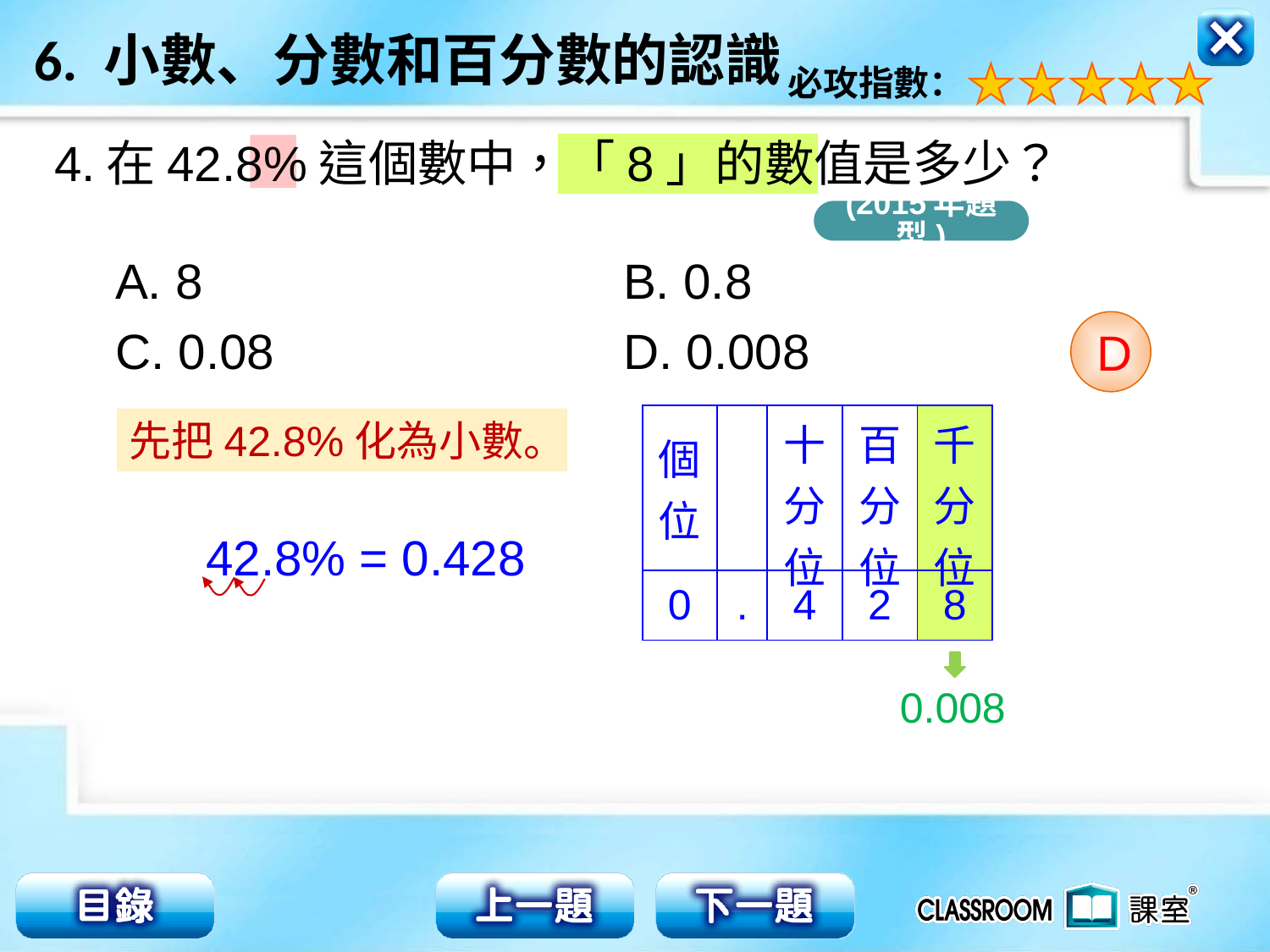

4.
在42.8%這個數中，「8」的數值是多少？

(2015年題型)
A. 8 				B. 0.8
C. 0.08 			D. 0.008

D
| 個位 |  | 十分位 | 百分位 | 千分位 |
| --- | --- | --- | --- | --- |
| 0 | . | 4 | 2 | 8 |

先把42.8%化為小數。
42.8% =
0.428

0.008